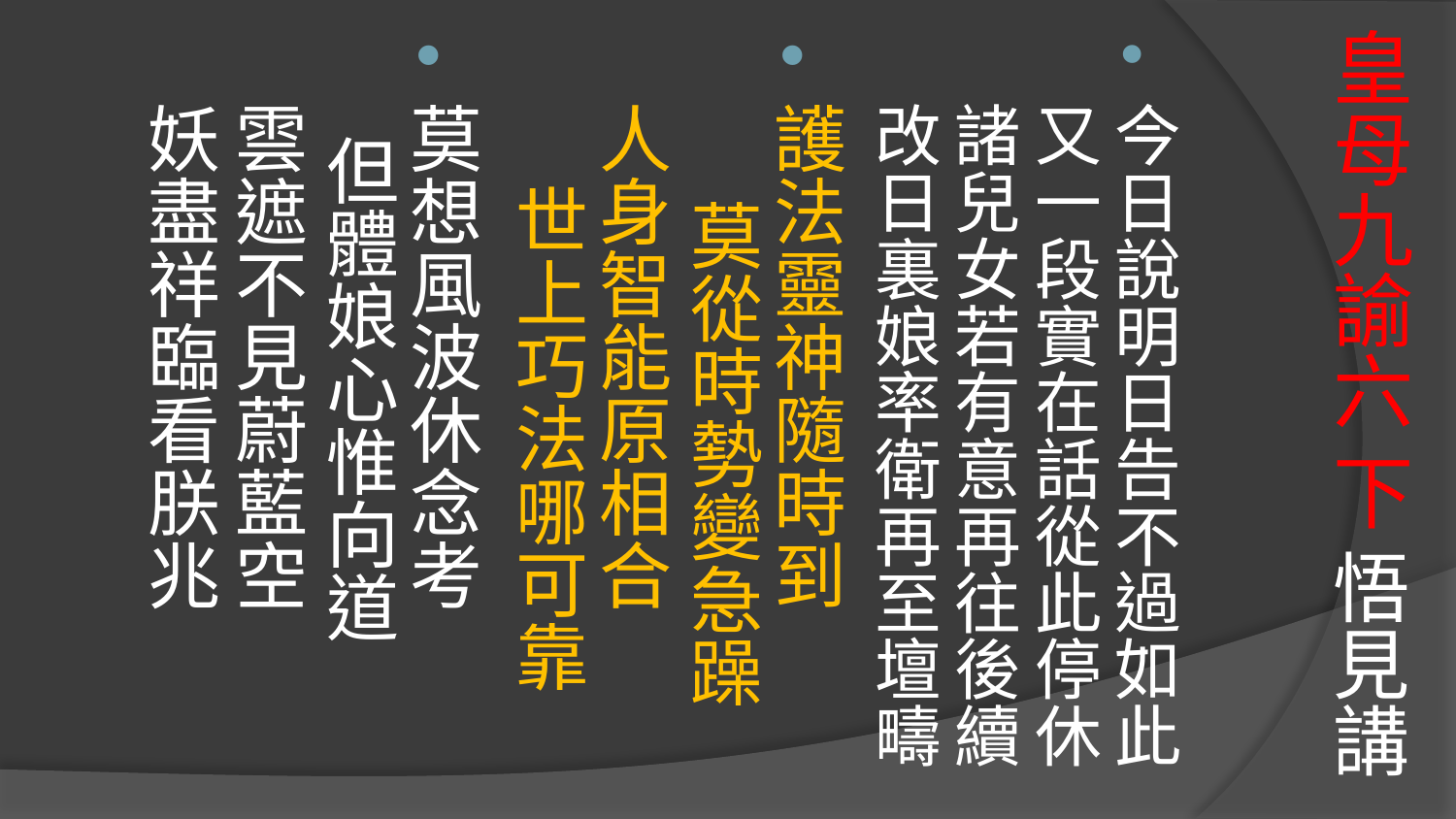

# 皇母九諭六 下 悟見講
今日說明日告不過如此又一段實在話從此停休
諸兒女若有意再往後續 改日裏娘率衛再至壇疇
護法靈神隨時到                 莫從時勢變急躁
人身智能原相合                世上巧法哪可靠
莫想風波休念考             但體娘心惟向道
雲遮不見蔚藍空           妖盡祥臨看朕兆